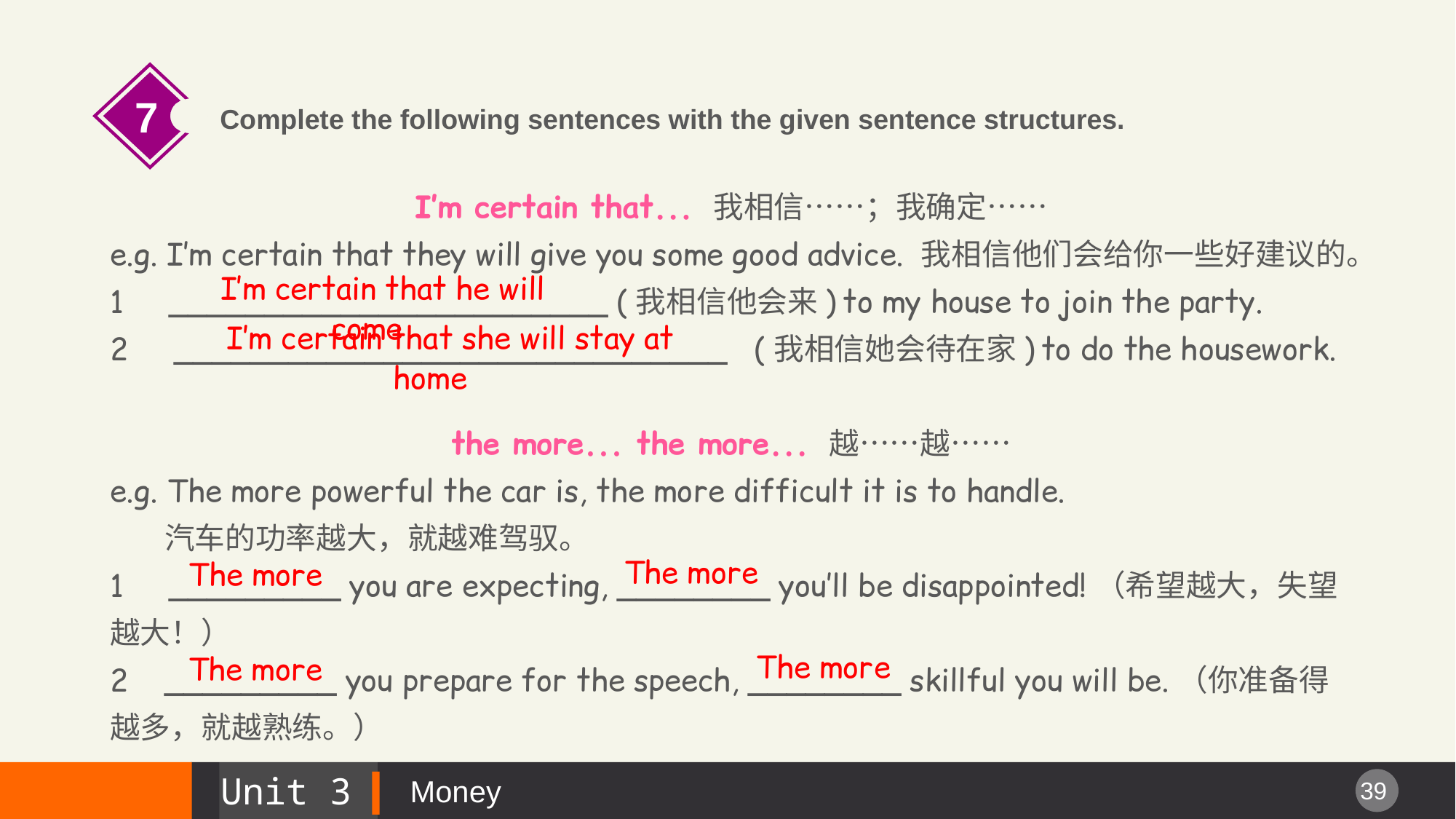

7
Complete the following sentences with the given sentence structures.
I’m certain that... 我相信……；我确定……
e.g. I’m certain that they will give you some good advice. 我相信他们会给你一些好建议的。
1     _______________________ (我相信他会来) to my house to join the party.
2     _____________________________   (我相信她会待在家) to do the housework.

the more... the more... 越……越……
e.g. The more powerful the car is, the more difficult it is to handle.
       汽车的功率越大，就越难驾驭。
1     _________ you are expecting, ________ you’ll be disappointed!（希望越大，失望越大！）
2    _________ you prepare for the speech, ________ skillful you will be.（你准备得越多，就越熟练。）
I’m certain that he will come
I’m certain that she will stay at home
The more
The more
The more
The more